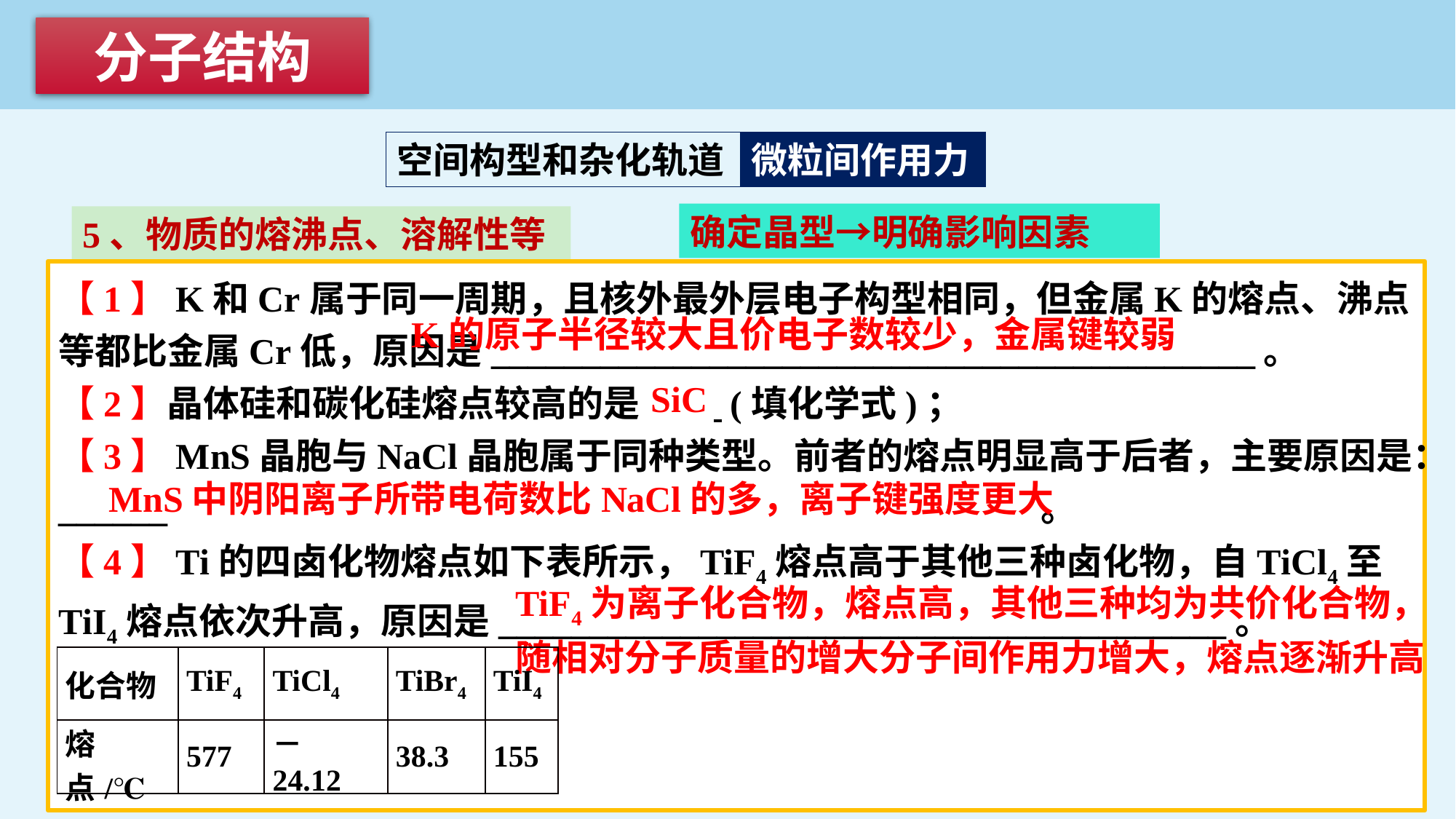

分子结构
空间构型和杂化轨道
微粒间作用力
微粒间作用力
确定晶型→明确影响因素
5、物质的熔沸点、溶解性等
【1】K和Cr属于同一周期，且核外最外层电子构型相同，但金属K的熔点、沸点等都比金属Cr低，原因是__________________________________________。
【2】晶体硅和碳化硅熔点较高的是	 (填化学式)；
【3】MnS晶胞与NaCl晶胞属于同种类型。前者的熔点明显高于后者，主要原因是：______								。
【4】Ti的四卤化物熔点如下表所示，TiF4熔点高于其他三种卤化物，自TiCl4至TiI4熔点依次升高，原因是________________________________________。

K的原子半径较大且价电子数较少，金属键较弱
SiC
MnS中阴阳离子所带电荷数比NaCl的多，离子键强度更大
TiF4为离子化合物，熔点高，其他三种均为共价化合物，随相对分子质量的增大分子间作用力增大，熔点逐渐升高
| 化合物 | TiF4 | TiCl4 | TiBr4 | TiI4 |
| --- | --- | --- | --- | --- |
| 熔点/℃ | 577 | －24.12 | 38.3 | 155 |